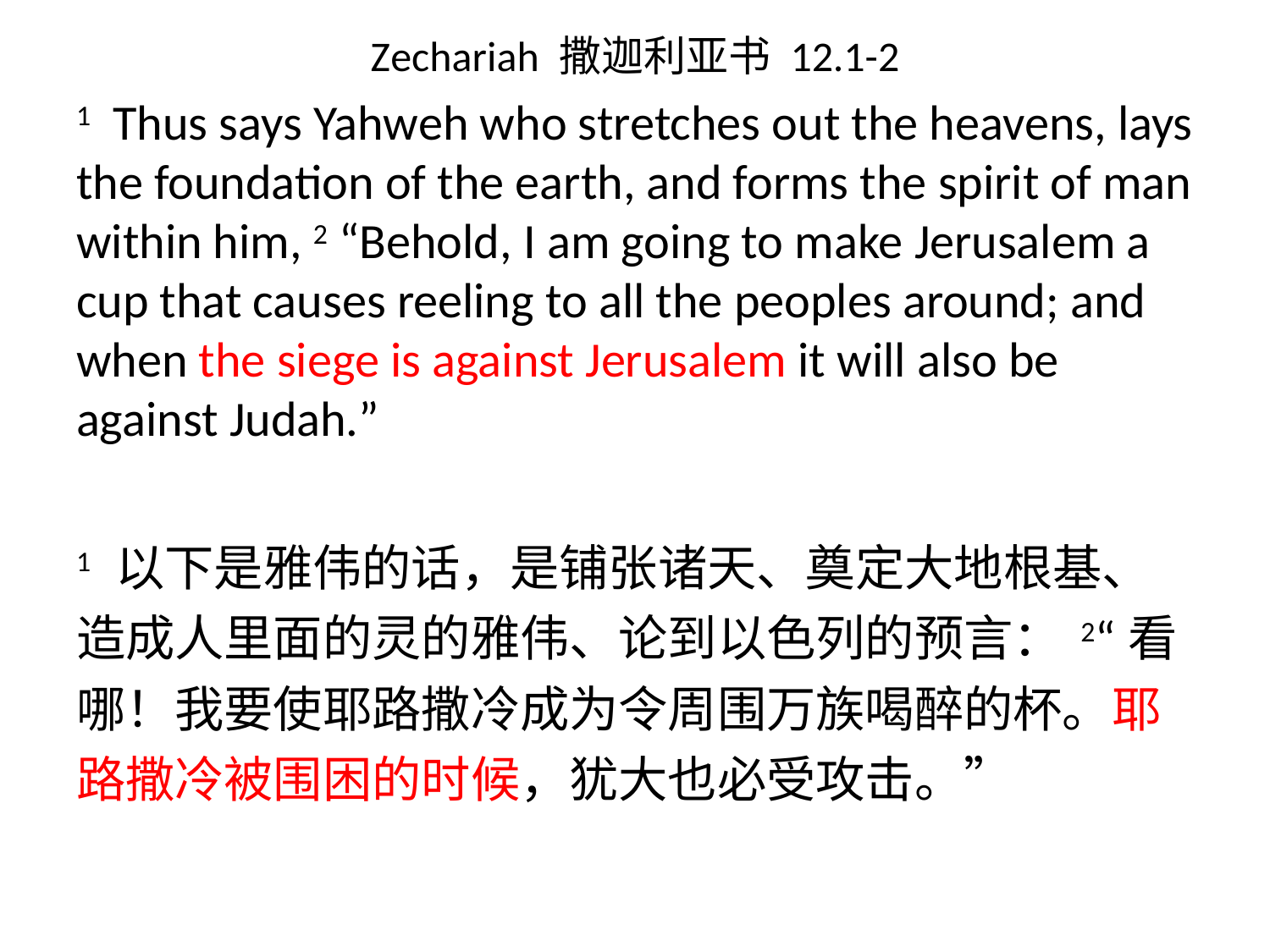

# Zechariah 撒迦利亚书 12.1-2
1  Thus says Yahweh who stretches out the heavens, lays the foundation of the earth, and forms the spirit of man within him, 2 “Behold, I am going to make Jerusalem a cup that causes reeling to all the peoples around; and when the siege is against Jerusalem it will also be against Judah.”

1  以下是雅伟的话，是铺张诸天、奠定大地根基、造成人里面的灵的雅伟、论到以色列的预言： 2“看哪！我要使耶路撒冷成为令周围万族喝醉的杯。耶路撒冷被围困的时候，犹大也必受攻击。”